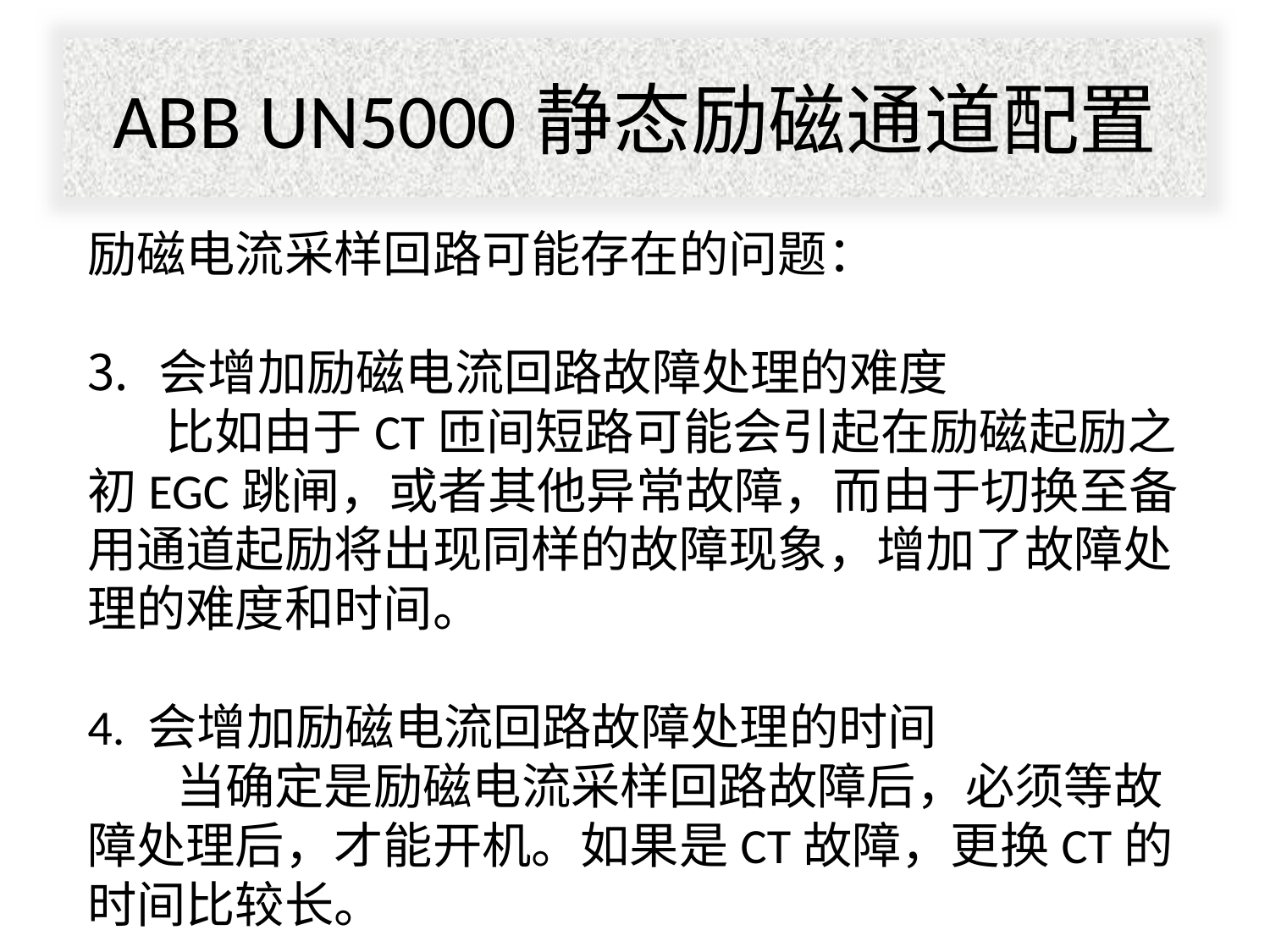

ABB UN5000静态励磁通道配置
励磁电流采样回路可能存在的问题：

会增加励磁电流回路故障处理的难度
      比如由于CT匝间短路可能会引起在励磁起励之初EGC跳闸，或者其他异常故障，而由于切换至备用通道起励将出现同样的故障现象，增加了故障处理的难度和时间。

4. 会增加励磁电流回路故障处理的时间
       当确定是励磁电流采样回路故障后，必须等故障处理后，才能开机。如果是CT故障，更换CT的时间比较长。